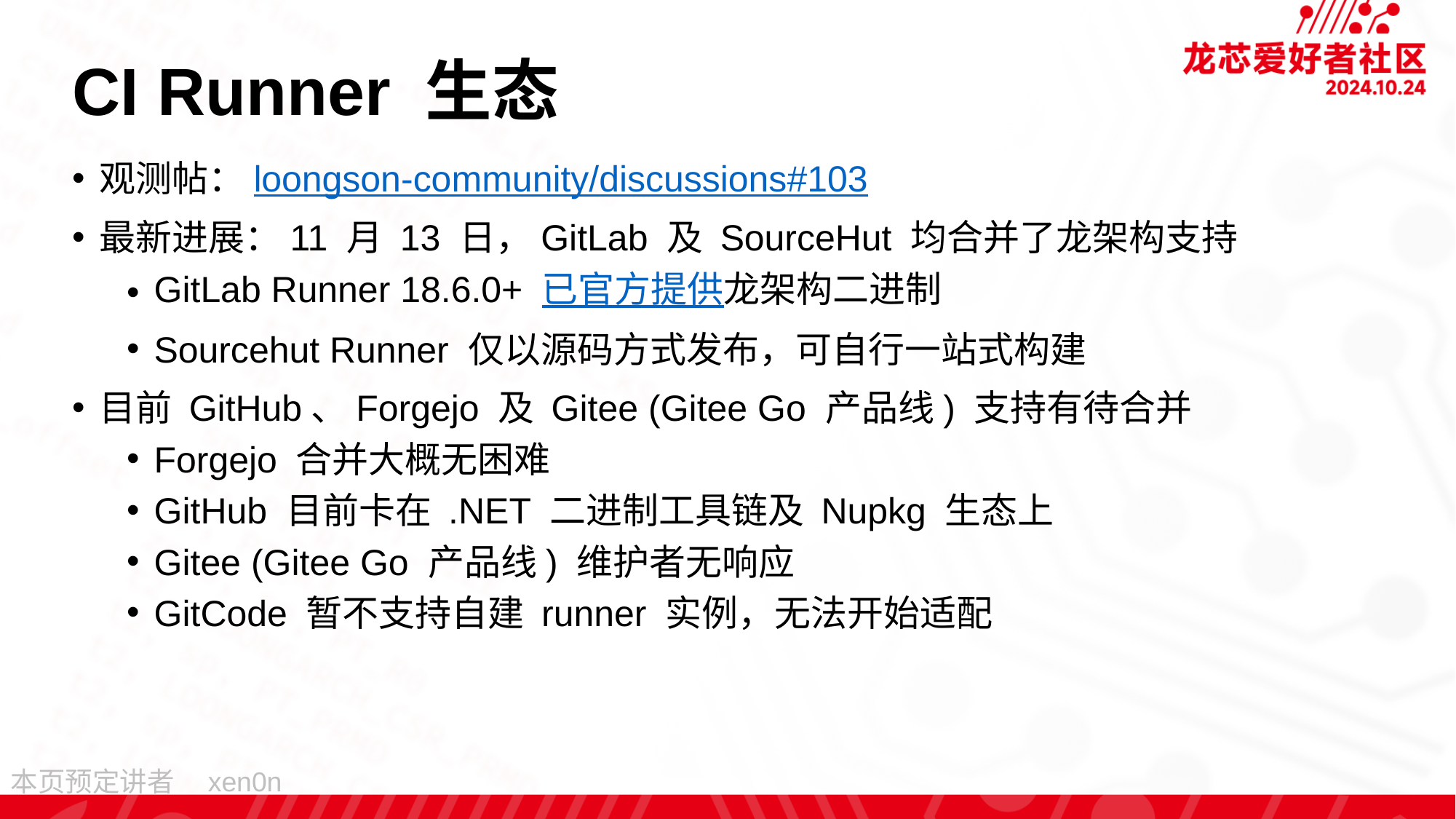

# CI Runner 生态
观测帖：loongson-community/discussions#103
最新进展：11 月 13 日，GitLab 及 SourceHut 均合并了龙架构支持
GitLab Runner 18.6.0+ 已官方提供龙架构二进制
Sourcehut Runner 仅以源码方式发布，可自行一站式构建
目前 GitHub、Forgejo 及 Gitee (Gitee Go 产品线) 支持有待合并
Forgejo 合并大概无困难
GitHub 目前卡在 .NET 二进制工具链及 Nupkg 生态上
Gitee (Gitee Go 产品线) 维护者无响应
GitCode 暂不支持自建 runner 实例，无法开始适配
xen0n